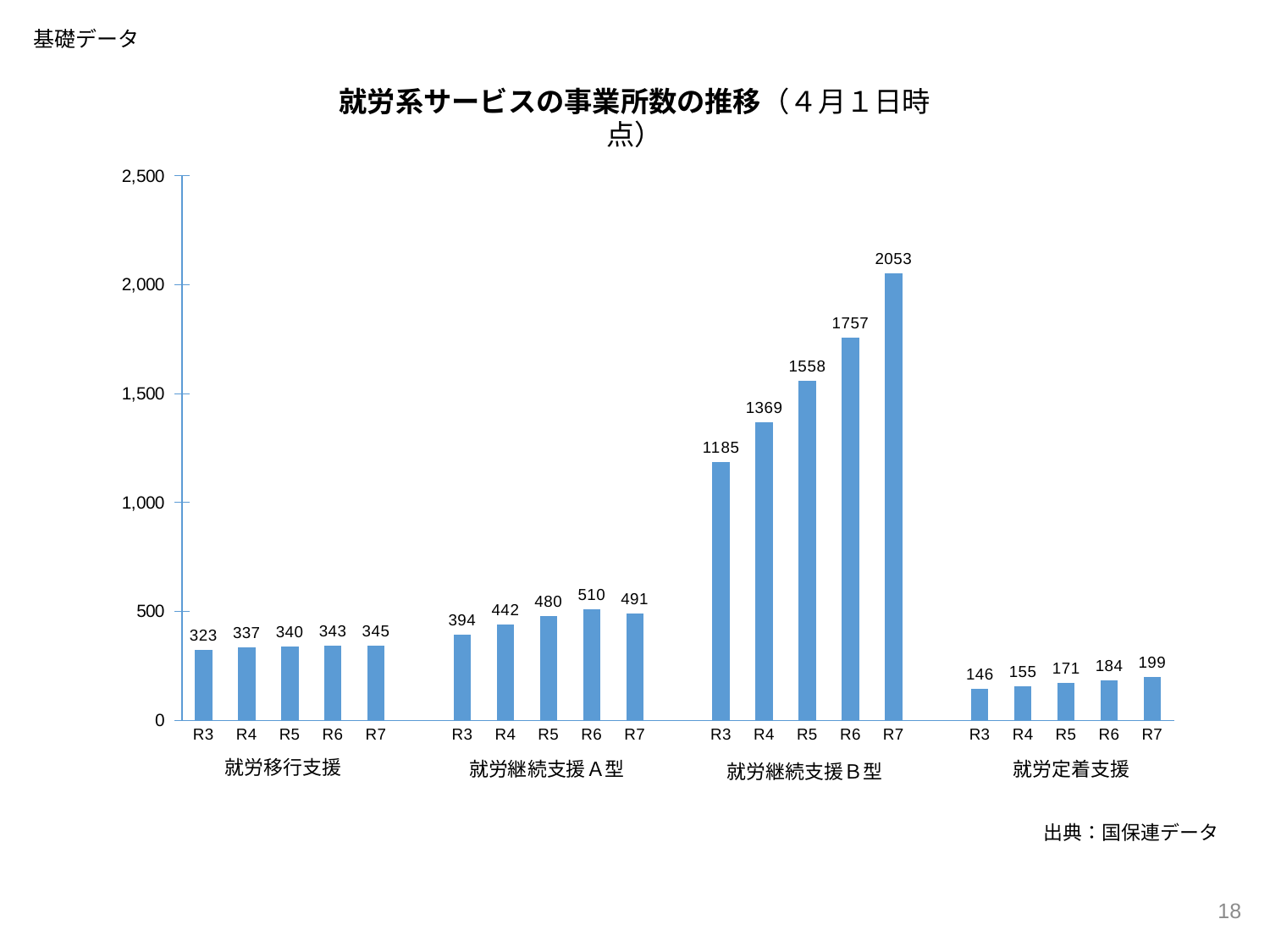

基礎データ
就労系サービスの事業所数の推移（４月１日時点）

### Chart

| Category |  |
|---|---|
| R3 | 323.0 |
| R4 | 337.0 |
| R5 | 340.0 |
| R6 | 343.0 |
| R7 | 345.0 |
|  | None |
| R3 | 394.0 |
| R4 | 442.0 |
| R5 | 480.0 |
| R6 | 510.0 |
| R7 | 491.0 |
|  | None |
| R3 | 1185.0 |
| R4 | 1369.0 |
| R5 | 1558.0 |
| R6 | 1757.0 |
| R7 | 2053.0 |
|  | None |
| R3 | 146.0 |
| R4 | 155.0 |
| R5 | 171.0 |
| R6 | 184.0 |
| R7 | 199.0 |
就労移行支援
就労定着支援
就労継続支援Ａ型
就労継続支援Ｂ型
出典：国保連データ
18